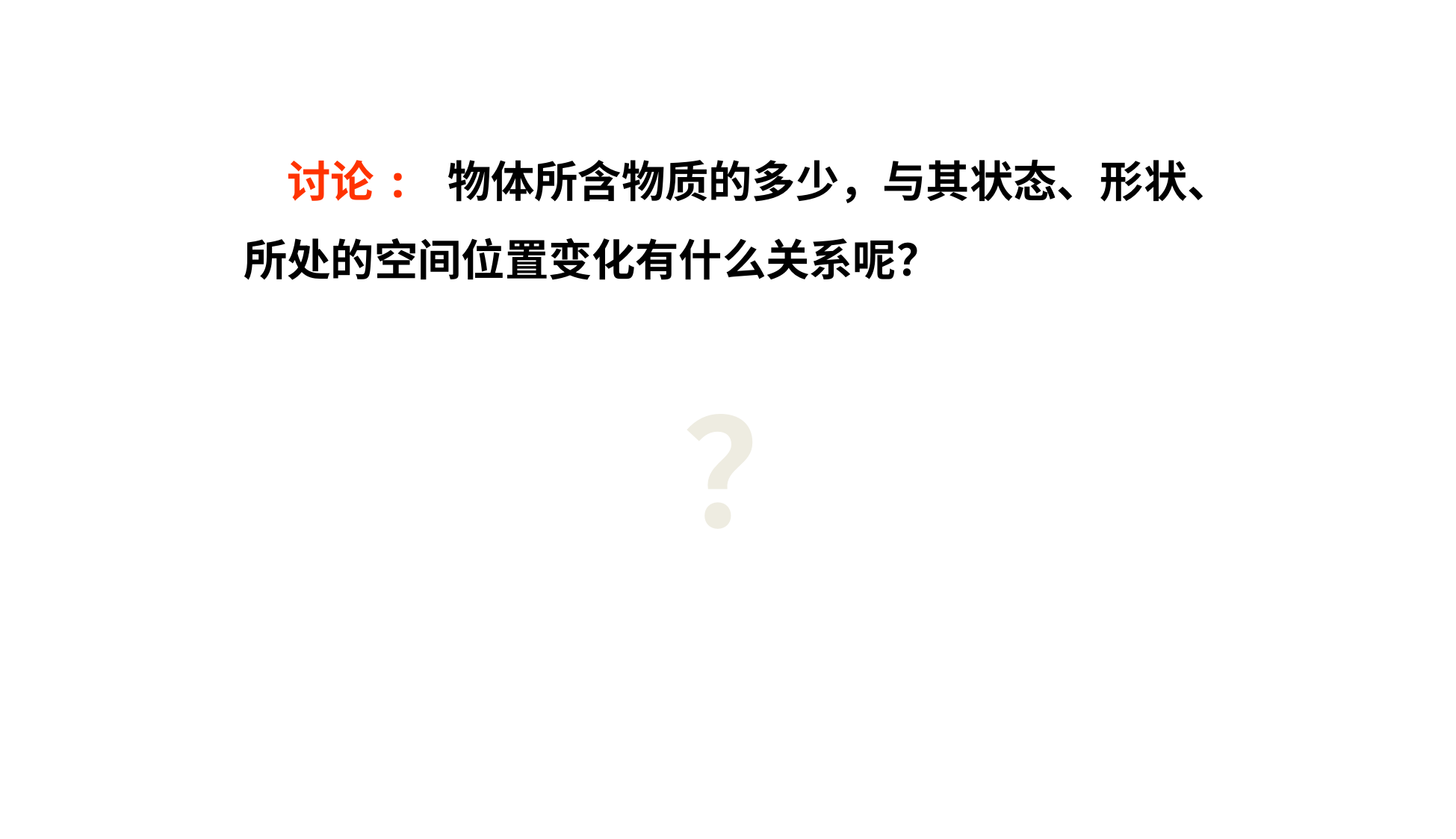

讨论: 物体所含物质的多少，与其状态、形状、所处的空间位置变化有什么关系呢？
？